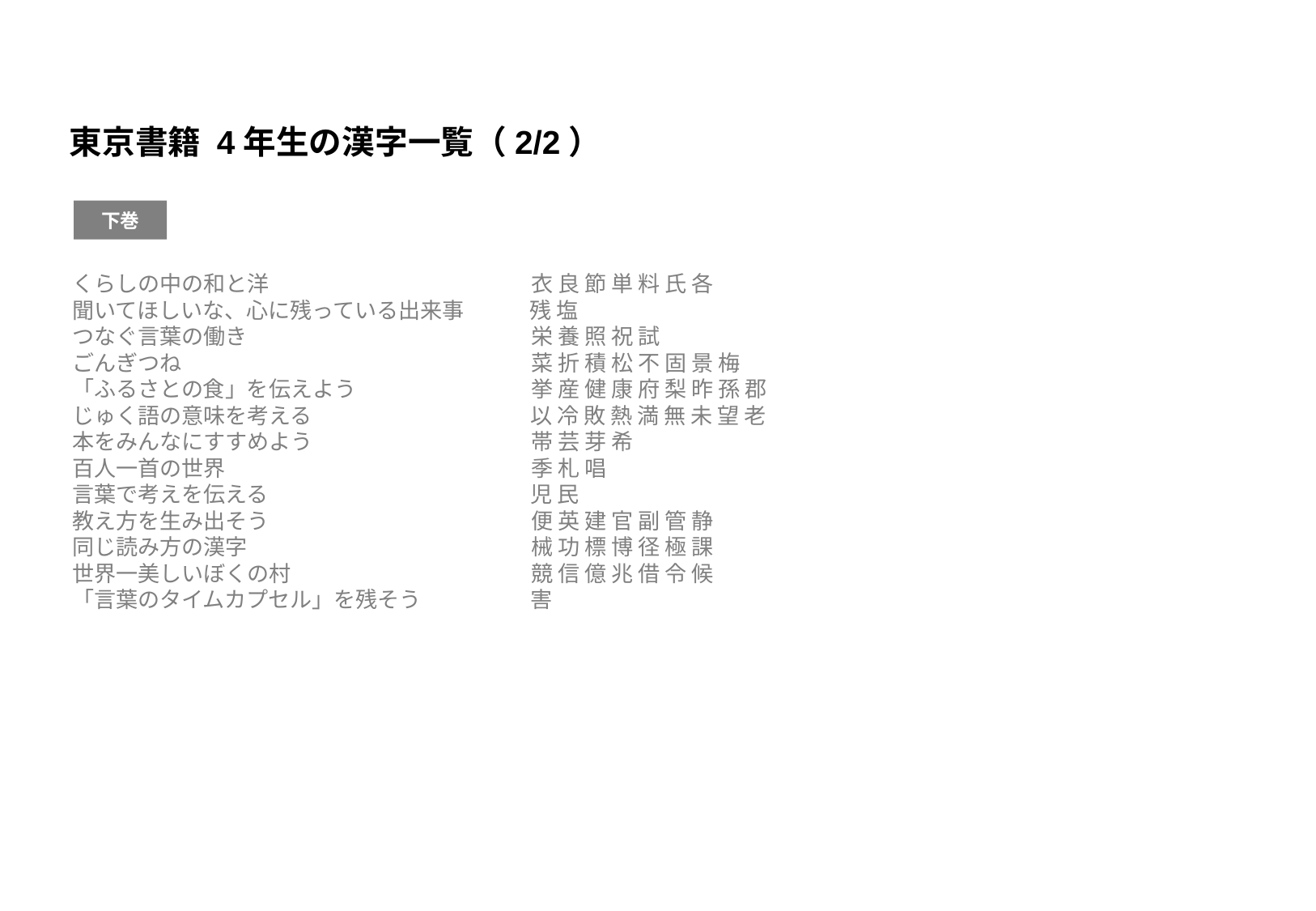

東京書籍 4年生の漢字一覧（2/2）
下巻
くらしの中の和と洋　　　　　　　　　　　　衣 良 節 単 料 氏 各
聞いてほしいな、心に残っている出来事　　　残 塩
つなぐ言葉の働き　　　　　　　　　　　　　栄 養 照 祝 試
ごんぎつね　　　　　　　　　　　　　　　　菜 折 積 松 不 固 景 梅
「ふるさとの食」を伝えよう　　　　　　　　挙 産 健 康 府 梨 昨 孫 郡
じゅく語の意味を考える　　　　　　　　　　以 冷 敗 熱 満 無 未 望 老
本をみんなにすすめよう　　　　　　　　　　帯 芸 芽 希
百人一首の世界　　　　　　　　　　　　　　季 札 唱
言葉で考えを伝える　　　　　　　　　　　　児 民
教え方を生み出そう　　　　　　　　　　　　便 英 建 官 副 管 静
同じ読み方の漢字　　　　　　　　　　　　　械 功 標 博 径 極 課
世界一美しいぼくの村　　　　　　　　　　　競 信 億 兆 借 令 候
「言葉のタイムカプセル」を残そう　　　　　害